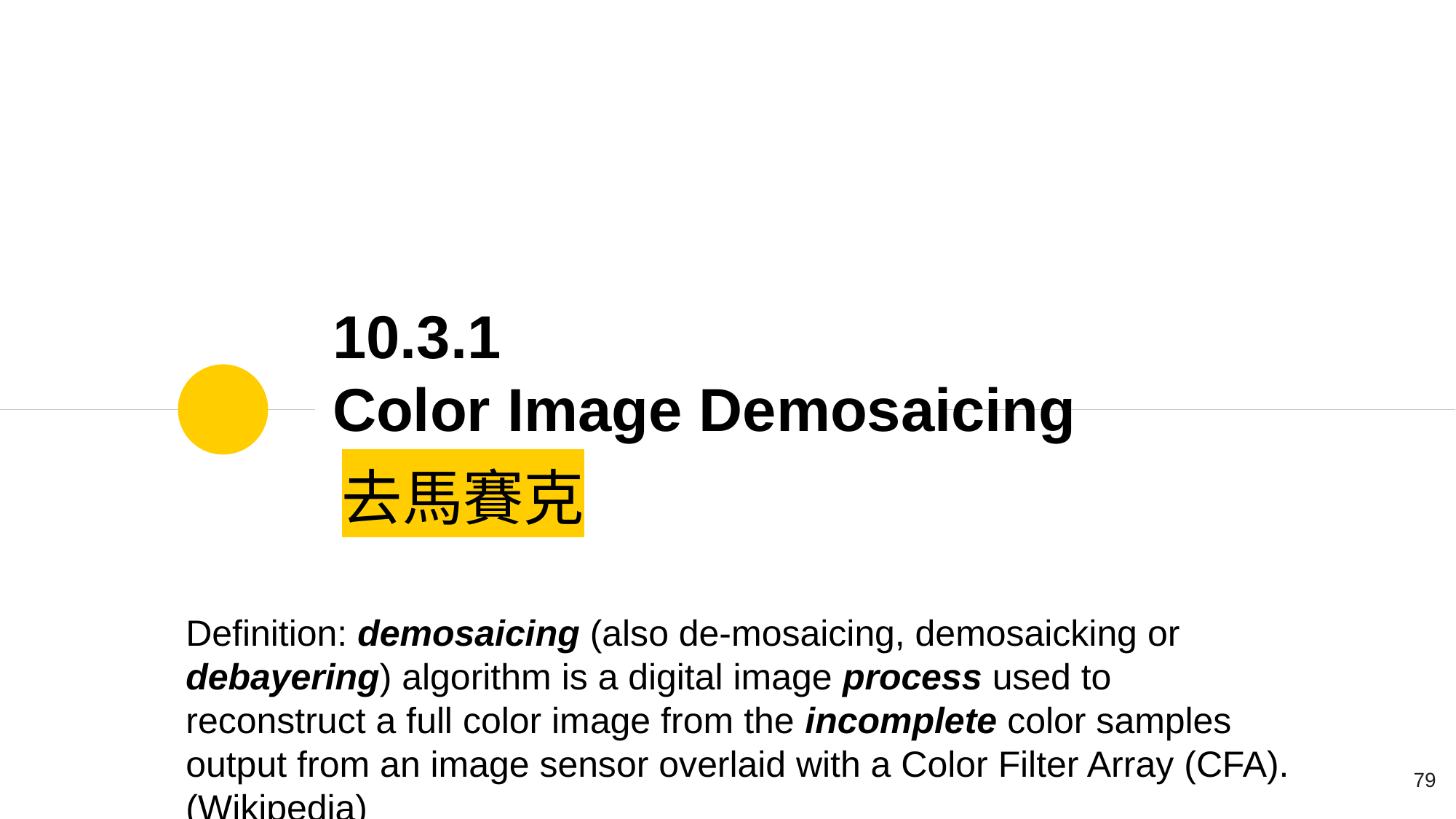

# 10.3.1 Color Image Demosaicing
去馬賽克
Definition: demosaicing (also de-mosaicing, demosaicking or debayering) algorithm is a digital image process used to reconstruct a full color image from the incomplete color samples output from an image sensor overlaid with a Color Filter Array (CFA). (Wikipedia)

79